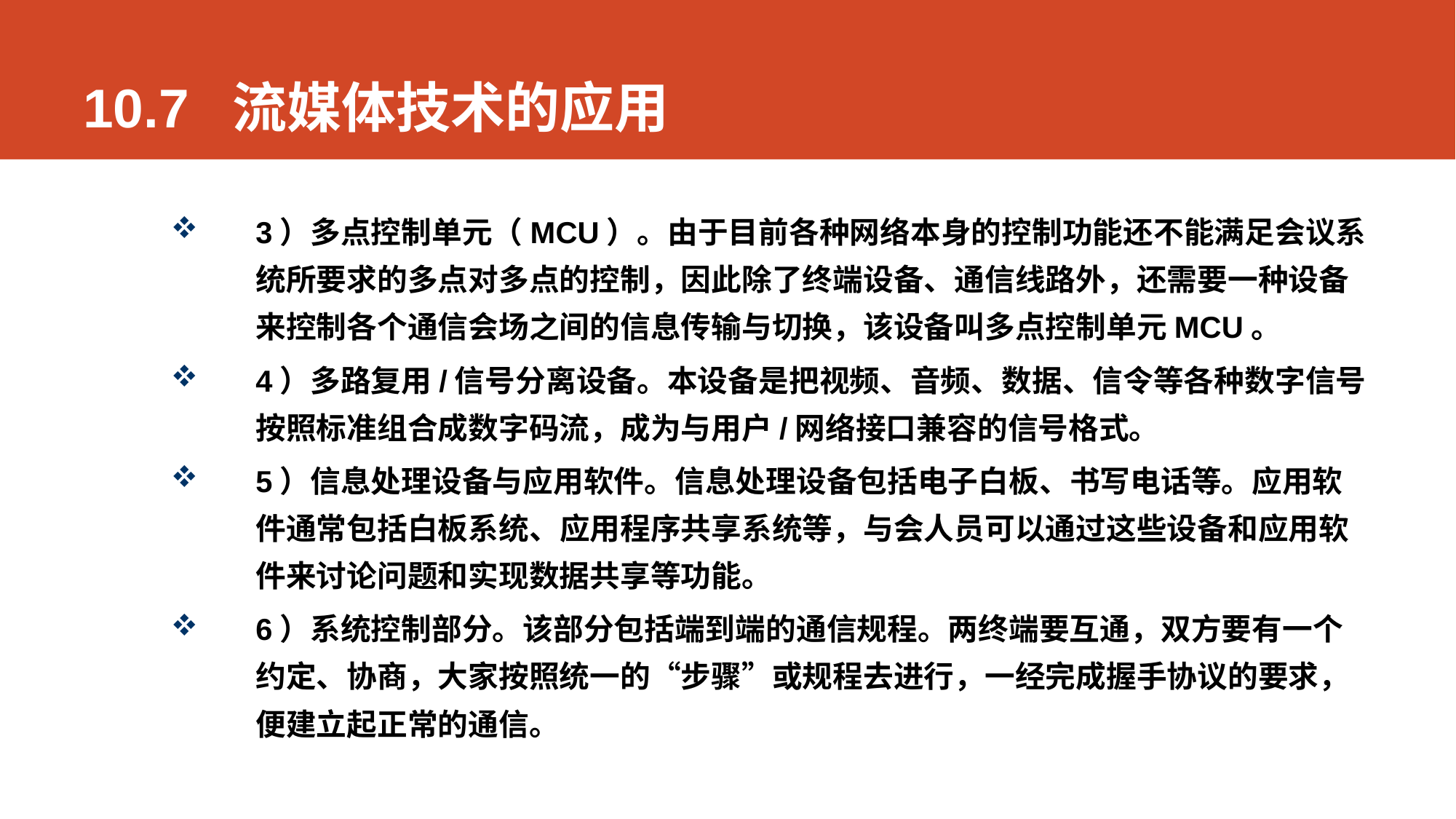

# 10.7  流媒体技术的应用
3）多点控制单元（MCU）。由于目前各种网络本身的控制功能还不能满足会议系统所要求的多点对多点的控制，因此除了终端设备、通信线路外，还需要一种设备来控制各个通信会场之间的信息传输与切换，该设备叫多点控制单元MCU。
4）多路复用/信号分离设备。本设备是把视频、音频、数据、信令等各种数字信号按照标准组合成数字码流，成为与用户/网络接口兼容的信号格式。
5）信息处理设备与应用软件。信息处理设备包括电子白板、书写电话等。应用软件通常包括白板系统、应用程序共享系统等，与会人员可以通过这些设备和应用软件来讨论问题和实现数据共享等功能。
6）系统控制部分。该部分包括端到端的通信规程。两终端要互通，双方要有一个约定、协商，大家按照统一的“步骤”或规程去进行，一经完成握手协议的要求，便建立起正常的通信。